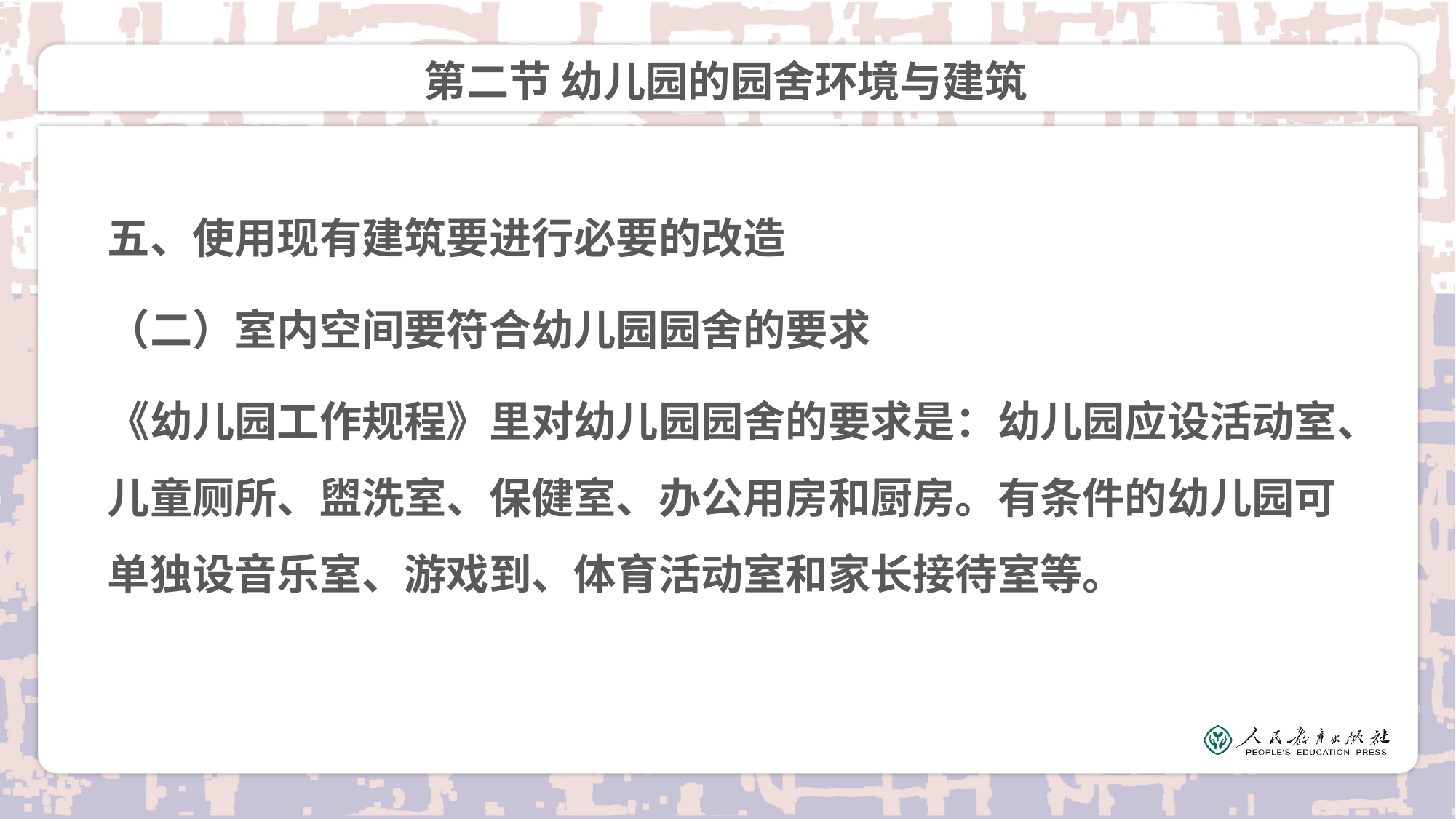

# 第二节 幼儿园的园舍环境与建筑
五、使用现有建筑要进行必要的改造
（二）室内空间要符合幼儿园园舍的要求
《幼儿园工作规程》里对幼儿园园舍的要求是：幼儿园应设活动室、儿童厕所、盥洗室、保健室、办公用房和厨房。有条件的幼儿园可单独设音乐室、游戏到、体育活动室和家长接待室等。